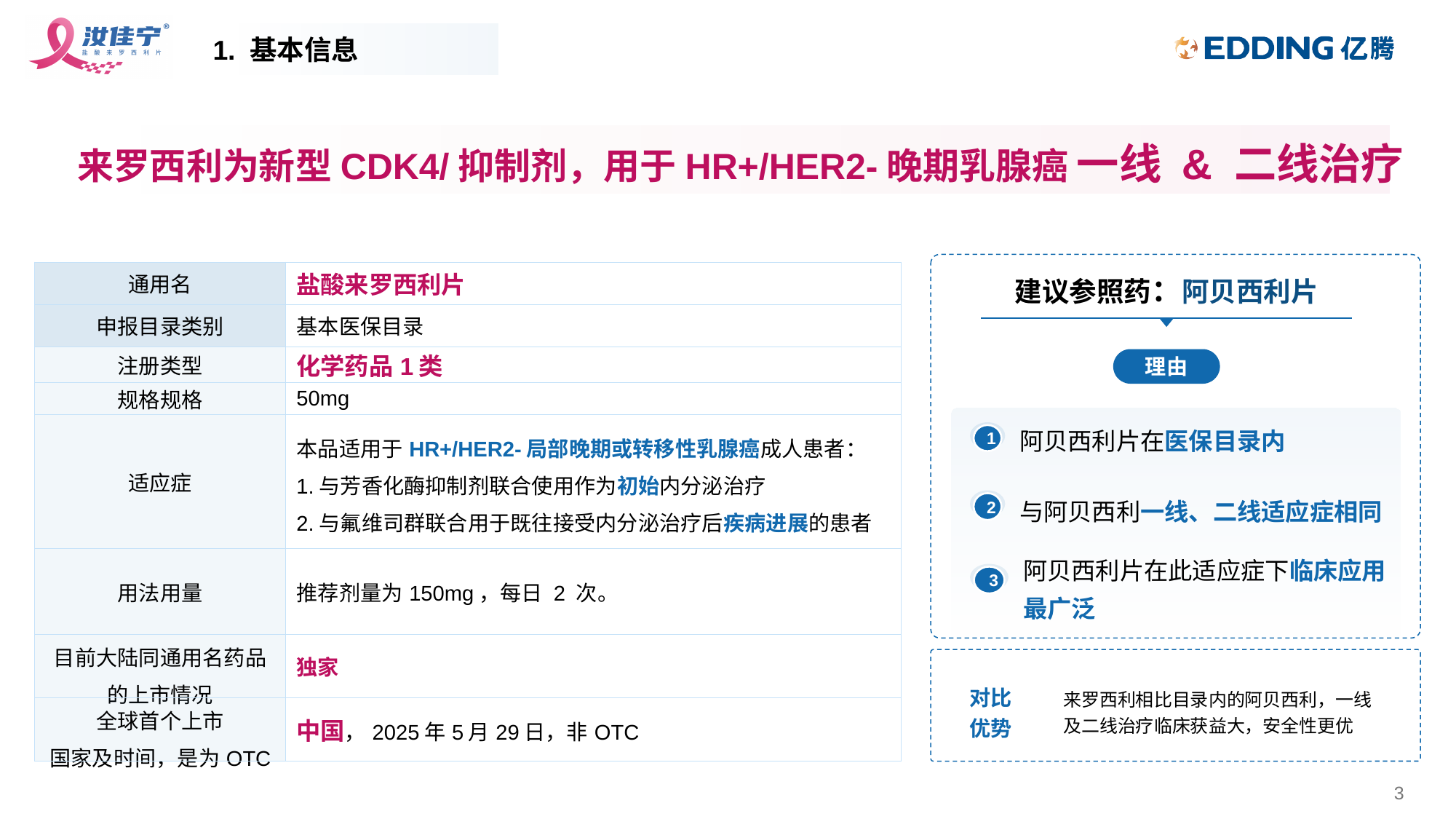

1. 基本信息

来罗西利为新型CDK4/抑制剂，用于HR+/HER2-晚期乳腺癌 一线 & 二线治疗

| 通用名 | 盐酸来罗西利片 |
| --- | --- |
| 申报目录类别 | 基本医保目录 |
| 注册类型 | 化学药品1类 |
| 规格规格 | 50mg |
| 适应症 | 本品适用于HR+/HER2-局部晚期或转移性乳腺癌成人患者： 1.与芳香化酶抑制剂联合使用作为初始内分泌治疗 2.与氟维司群联合用于既往接受内分泌治疗后疾病进展的患者 |
| 用法用量 | 推荐剂量为150mg，每日 2 次。 |
| 目前大陆同通用名药品 的上市情况 | 独家 |
| 全球首个上市 国家及时间，是为OTC | 中国，2025年5月29日，非OTC |
建议参照药：阿贝西利片

理由

阿贝西利片在医保目录内

1
与阿贝西利一线、二线适应症相同

2
阿贝西利片在此适应症下临床应用最广泛

3

| 对比 优势 | 来罗西利相比目录内的阿贝西利，一线及二线治疗临床获益大，安全性更优 |
| --- | --- |
3